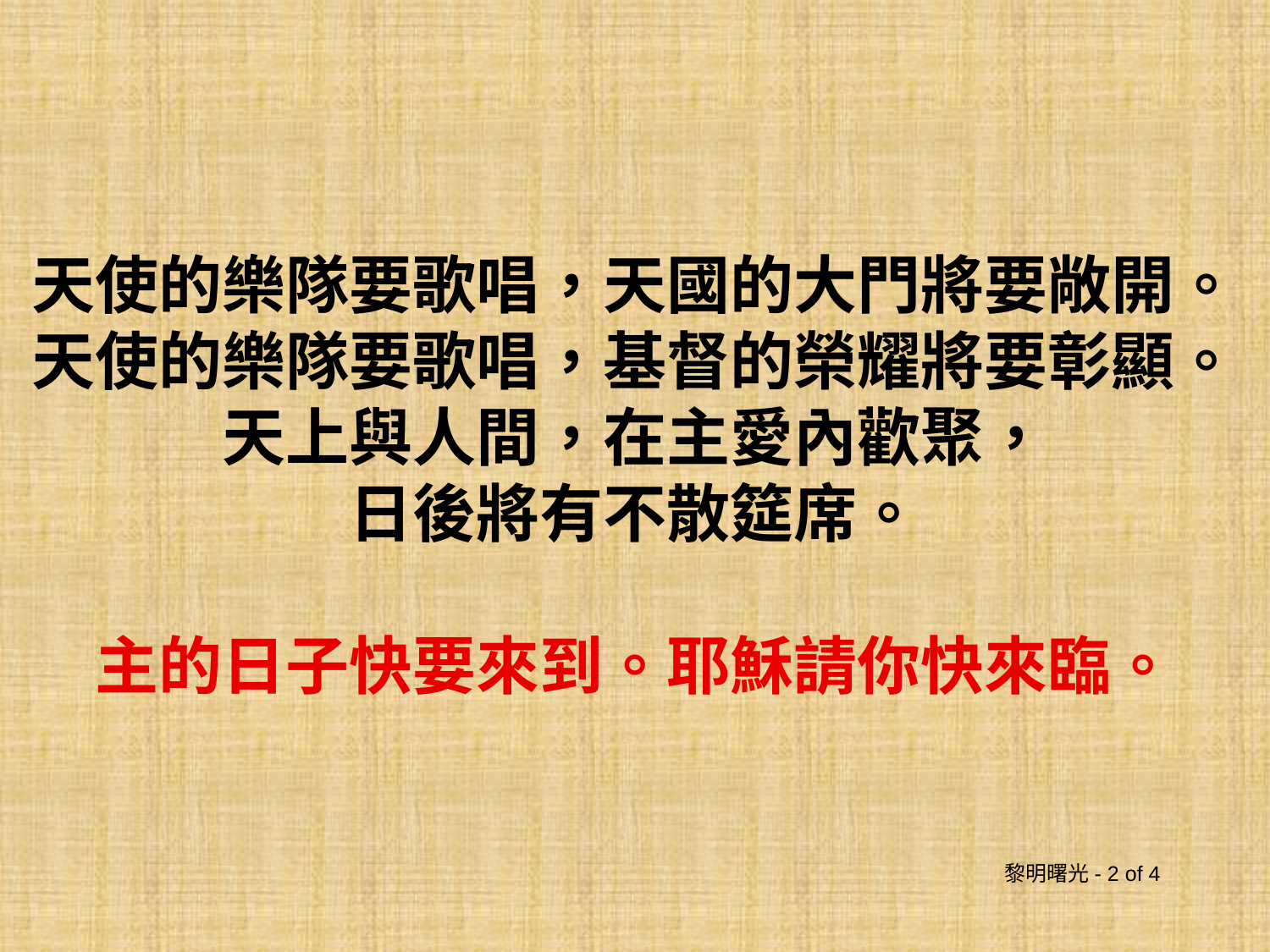

天使的樂隊要歌唱，天國的大門將要敞開。
天使的樂隊要歌唱，基督的榮耀將要彰顯。
天上與人間，在主愛內歡聚，
日後將有不散筵席。

主的日子快要來到。耶穌請你快來臨。
黎明曙光- 2 of 4